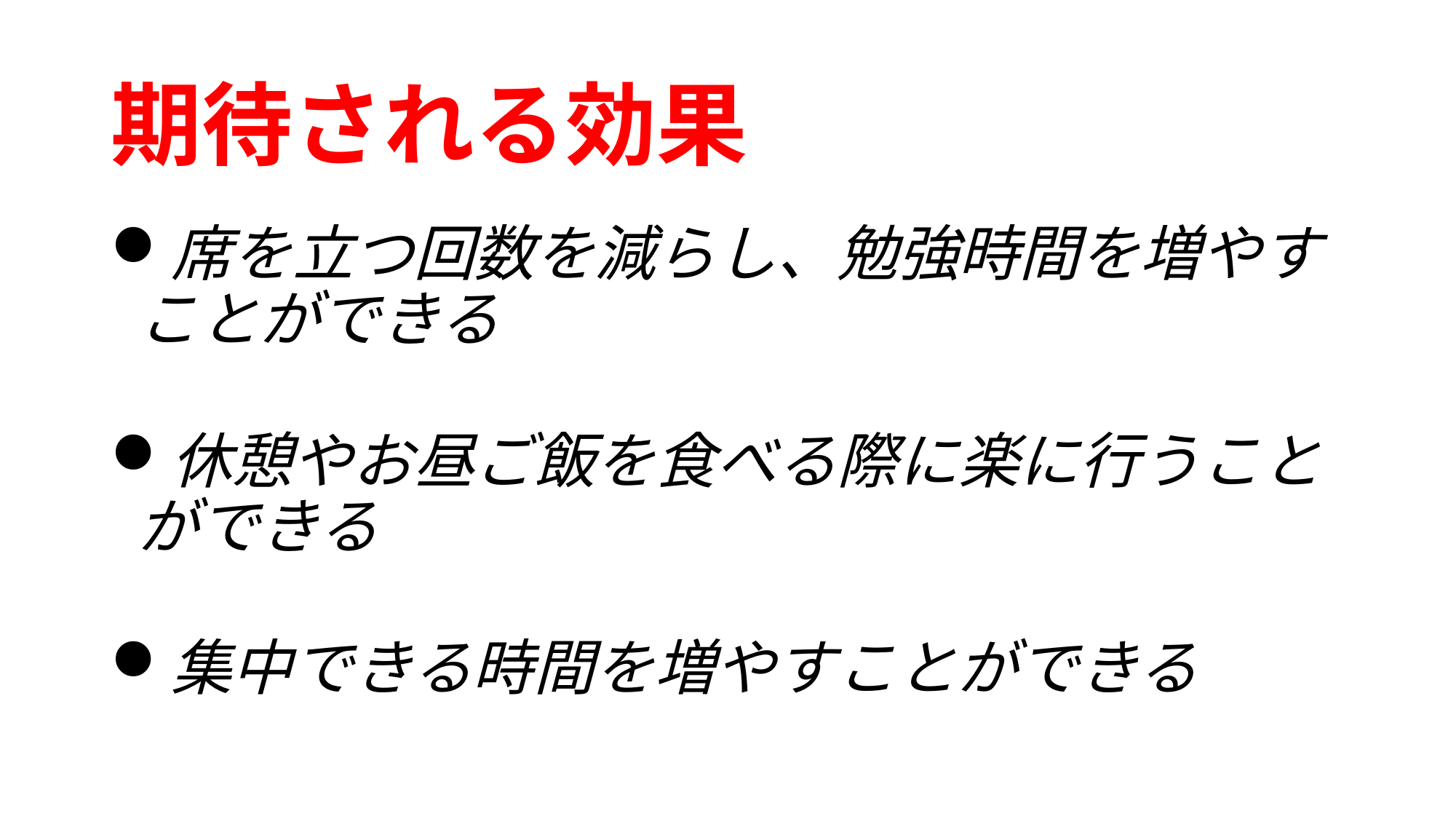

# 期待される効果
席を立つ回数を減らし、勉強時間を増やすことができる

休憩やお昼ご飯を食べる際に楽に行うことができる

集中できる時間を増やすことができる